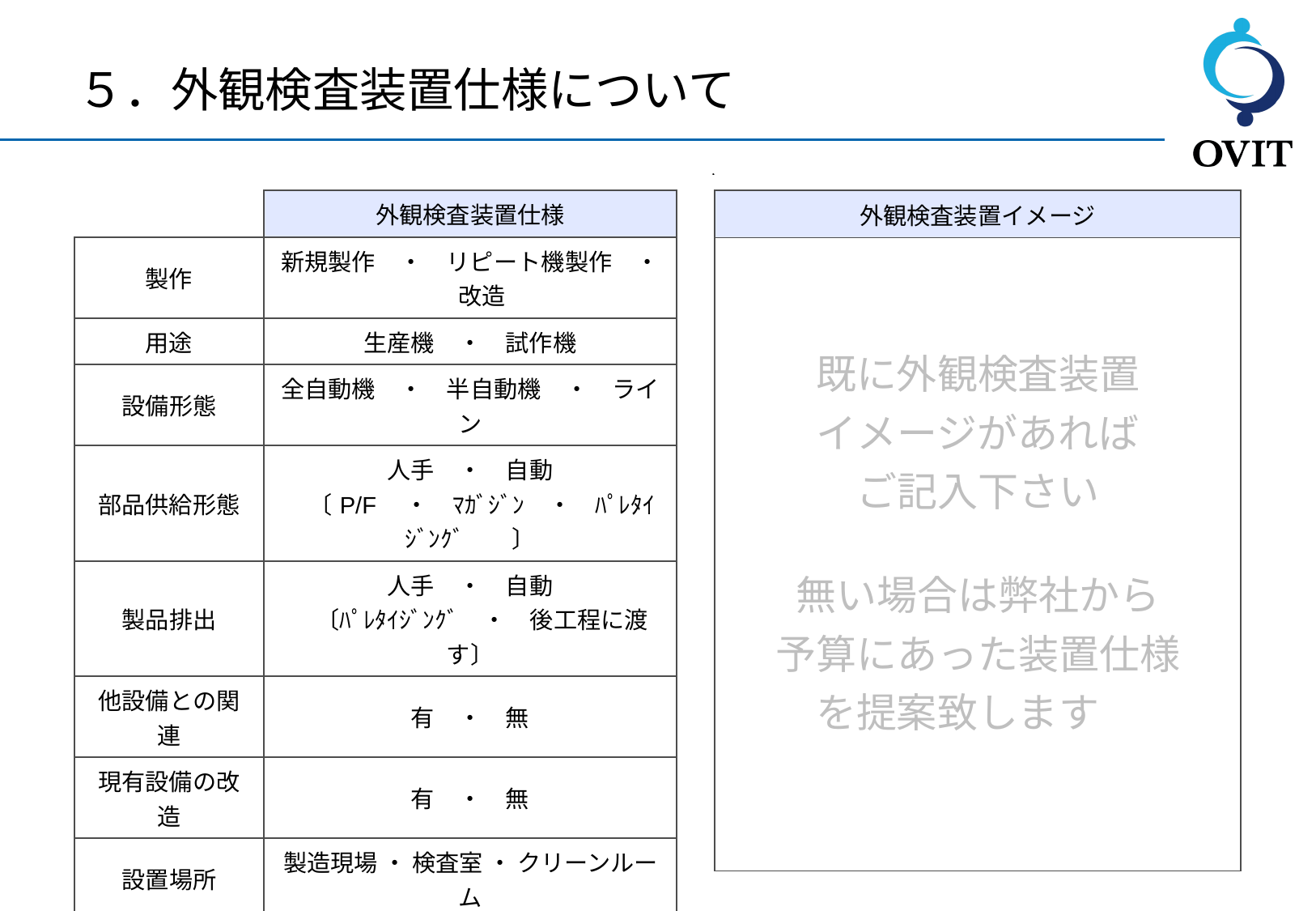

５．外観検査装置仕様について

|  | 外観検査装置仕様 |
| --- | --- |
| 製作 | 新規製作　・　リピート機製作　・　改造 |
| 用途 | 生産機　・　試作機 |
| 設備形態 | 全自動機　・　半自動機　・　ライン |
| 部品供給形態 | 人手　・　自動 　〔P/F　・　ﾏｶﾞｼﾞﾝ　・　ﾊﾟﾚﾀｲｼﾞﾝｸﾞ　　〕 |
| 製品排出 | 人手　・　自動 　〔ﾊﾟﾚﾀｲｼﾞﾝｸﾞ　・　後工程に渡す〕 |
| 他設備との関連 | 有　・　無 |
| 現有設備の改造 | 有　・　無 |
| 設置場所 | 製造現場 ・ 検査室 ・ クリーンルーム |
| 設置環境 | 粉塵・油煙・騒音・振動・他〔　　　 　　　〕 |
| 設置環境温度 | 最小〔　　 〕℃　～　最大〔　　　〕℃ |
| 要求タクト | 〔　　　　　〕秒/個 |
| 設置寸法 | 幅〔　　〕mm、奥行〔　　〕mm、高さ〔　　〕mm |
| 外観検査装置イメージ |
| --- |
| 既に外観検査装置 イメージがあれば ご記入下さい 無い場合は弊社から 予算にあった装置仕様 を提案致します |